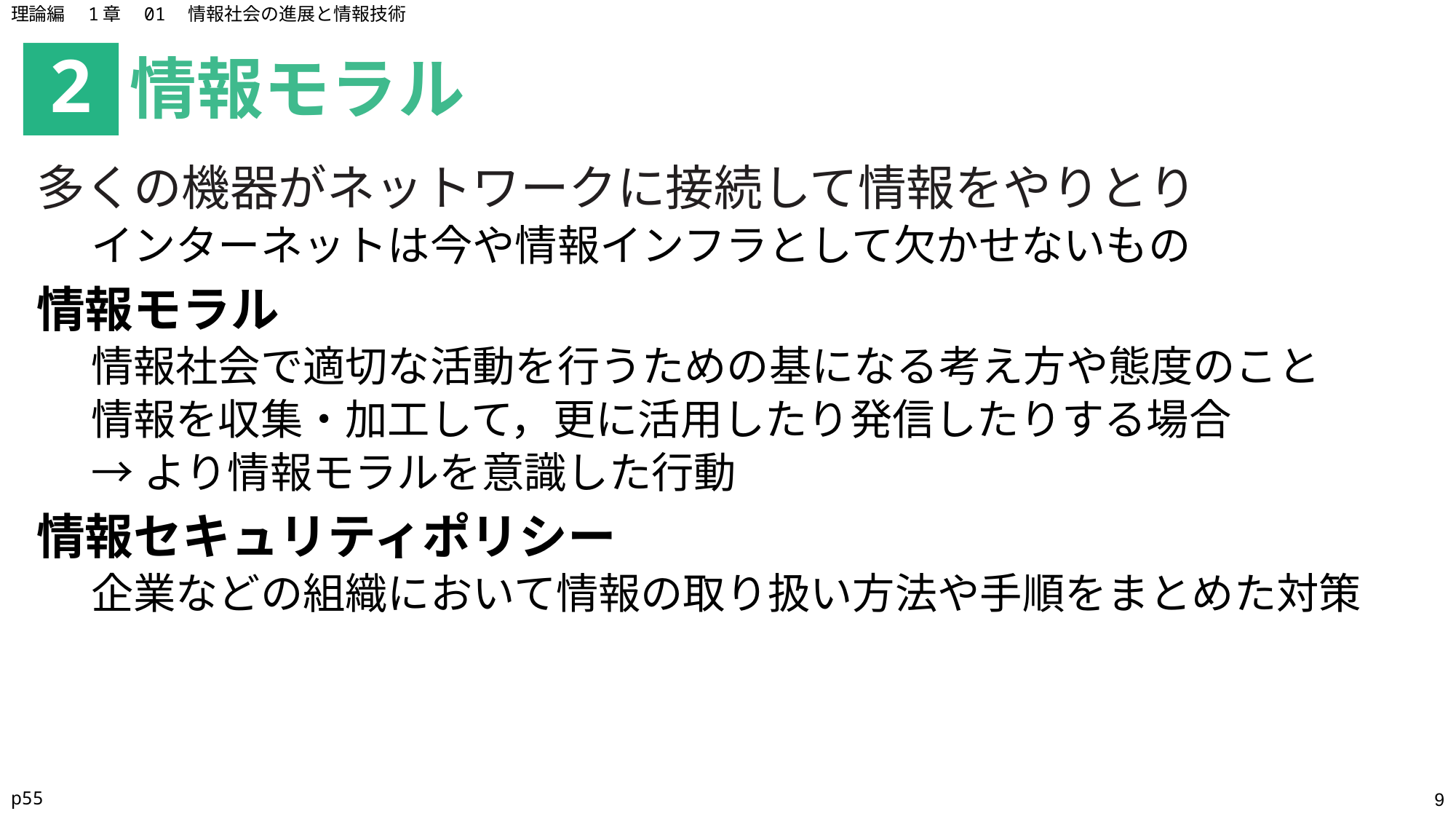

理論編　1章　01　情報社会の進展と情報技術
情報モラル
2
多くの機器がネットワークに接続して情報をやりとり
インターネットは今や情報インフラとして欠かせないもの
情報モラル
情報社会で適切な活動を行うための基になる考え方や態度のこと
情報を収集・加工して，更に活用したり発信したりする場合
→より情報モラルを意識した行動
情報セキュリティポリシー
企業などの組織において情報の取り扱い方法や手順をまとめた対策
p55
9